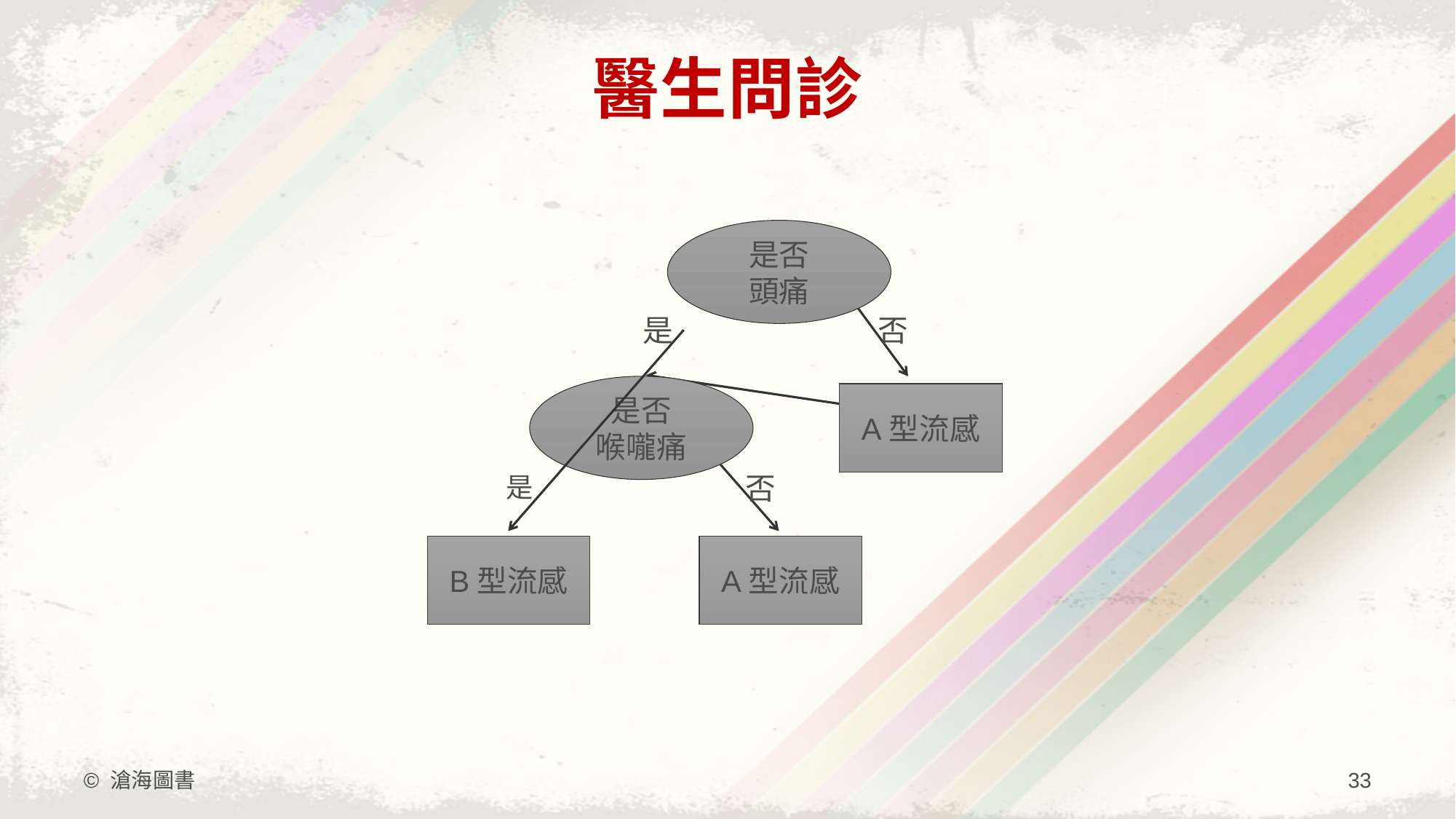

# 醫生問診
是否
頭痛
是
否
是否
喉嚨痛
A型流感
否
是
B型流感
A型流感
© 滄海圖書

33